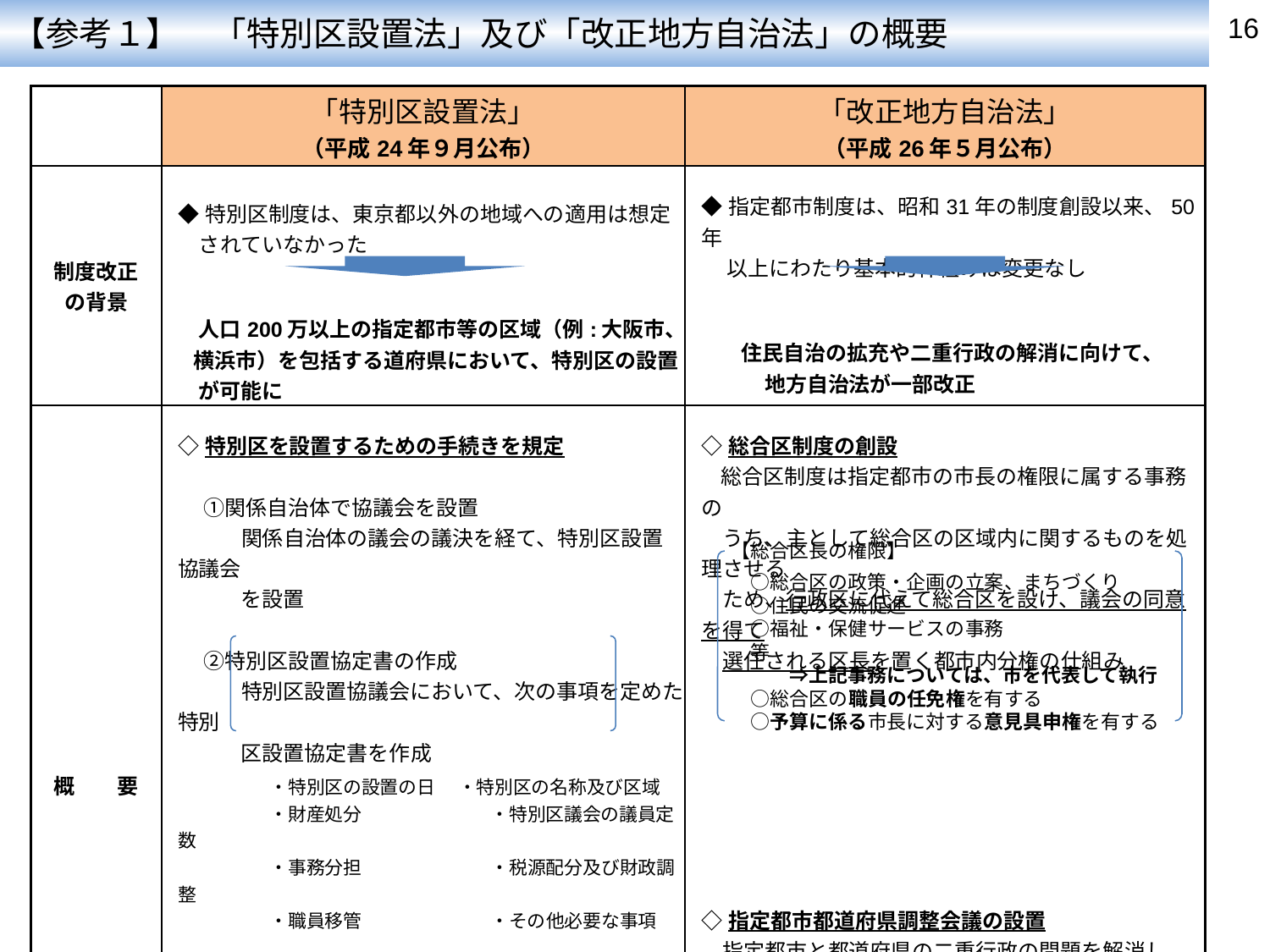

【参考１】　「特別区設置法」及び「改正地方自治法」の概要
16
|  | 「特別区設置法」 （平成24年９月公布） | 「改正地方自治法」 （平成26年５月公布） |
| --- | --- | --- |
| 制度改正 の背景 | ◆特別区制度は、東京都以外の地域への適用は想定 　されていなかった 　人口200万以上の指定都市等の区域（例:大阪市、 横浜市）を包括する道府県において、特別区の設置 　が可能に | ◆指定都市制度は、昭和31年の制度創設以来、50年 　 以上にわたり基本的枠組みは変更なし 住民自治の拡充や二重行政の解消に向けて、 　　　地方自治法が一部改正 |
| 概　　要 | ◇特別区を設置するための手続きを規定 　 　 ①関係自治体で協議会を設置 　　　関係自治体の議会の議決を経て、特別区設置協議会 　　　を設置 　　 　 ②特別区設置協定書の作成 　　　特別区設置協議会において、次の事項を定めた特別 　　　区設置協定書を作成 　　　　　・特別区の設置の日 　・特別区の名称及び区域 　　　　　・財産処分　　　　　　　・特別区議会の議員定数 　　　　　・事務分担　　　　　　　・税源配分及び財政調整 　　　　　・職員移管　　　　　　　・その他必要な事項 　 ③特別区設置協定書について議会の承認 　 ④特別区の設置に係る住民投票を実施 　　　 ・有効投票総数の過半数の賛成で、総務大臣に特別区 　 　　 の設置の申請 　　　 ・総務大臣の処分により、特別区を設置 | ◇総合区制度の創設 総合区制度は指定都市の市長の権限に属する事務の 　うち、主として総合区の区域内に関するものを処理させる 　ため、行政区に代えて総合区を設け、議会の同意を得て 　選任される区長を置く都市内分権の仕組み ◇指定都市都道府県調整会議の設置 　指定都市と都道府県の二重行政の問題を解消し、事務 　処理を調整するため指定都市都道府県調整会議の設置 (改正法の施行により、自動的に設置される） |

【総合区長の権限】

　○総合区の政策・企画の立案、まちづくり
　○住民の交流促進
　○福祉・保健サービスの事務　　　　　　　　　等
　　　⇒上記事務については、市を代表して執行
　○総合区の職員の任免権を有する
　○予算に係る市長に対する意見具申権を有する